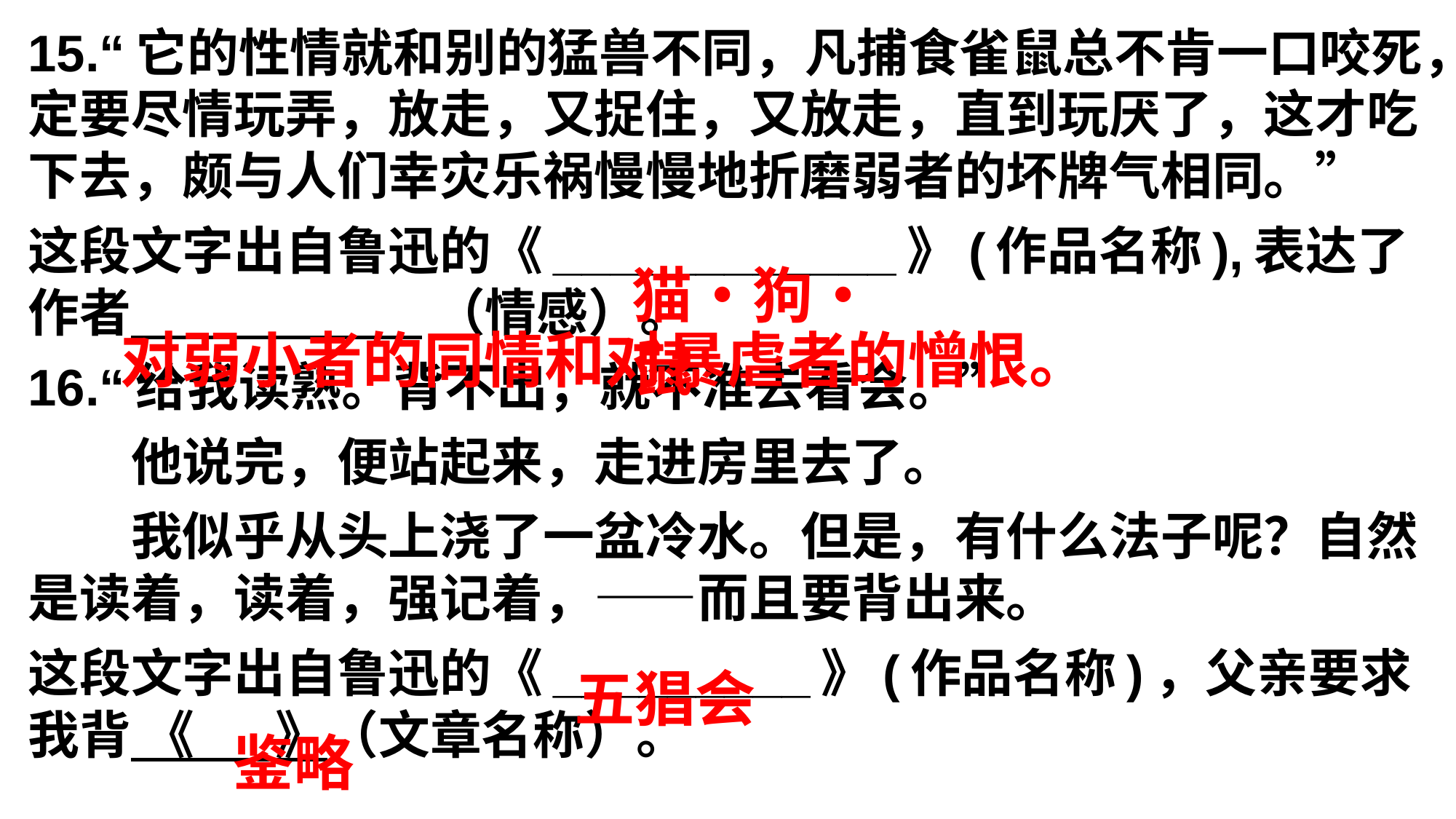

15.“它的性情就和别的猛兽不同，凡捕食雀鼠总不肯一口咬死，定要尽情玩弄，放走，又捉住，又放走，直到玩厌了，这才吃下去，颇与人们幸灾乐祸慢慢地折磨弱者的坏牌气相同。”
这段文字出自鲁迅的《____________》(作品名称),表达了作者                          （情感）。
16.“给我读熟。背不出，就不准去看会。”
　　他说完，便站起来，走进房里去了。
　　我似乎从头上浇了一盆冷水。但是，有什么法子呢？自然是读着，读着，强记着，——而且要背出来。
这段文字出自鲁迅的《_________》(作品名称)，父亲要求我背 《       》（文章名称）。
猫•狗•鼠
对弱小者的同情和对暴虐者的憎恨。
五猖会
鉴略